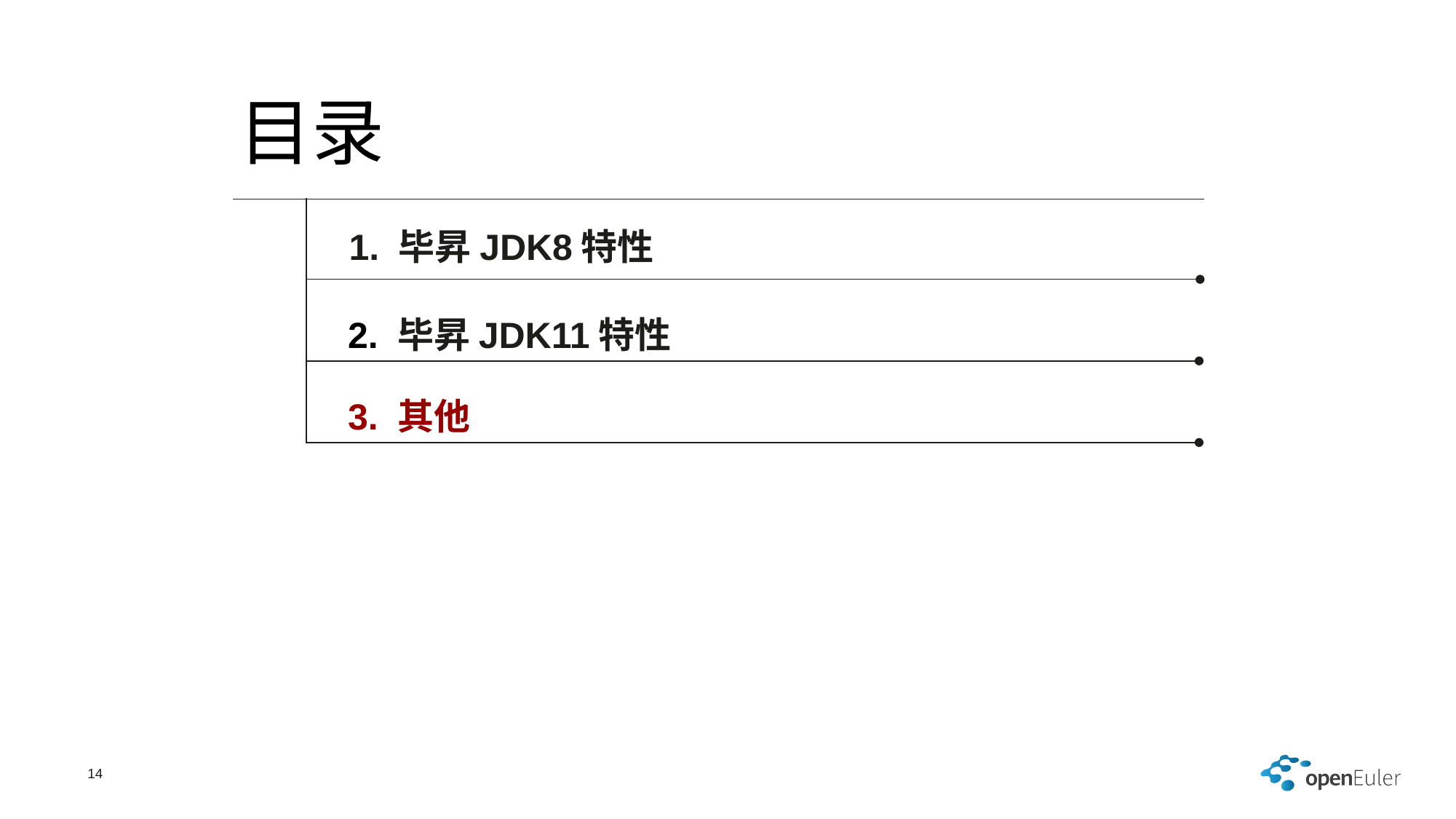

目录
1. 毕昇JDK8特性

2. 毕昇JDK11特性

3. 其他